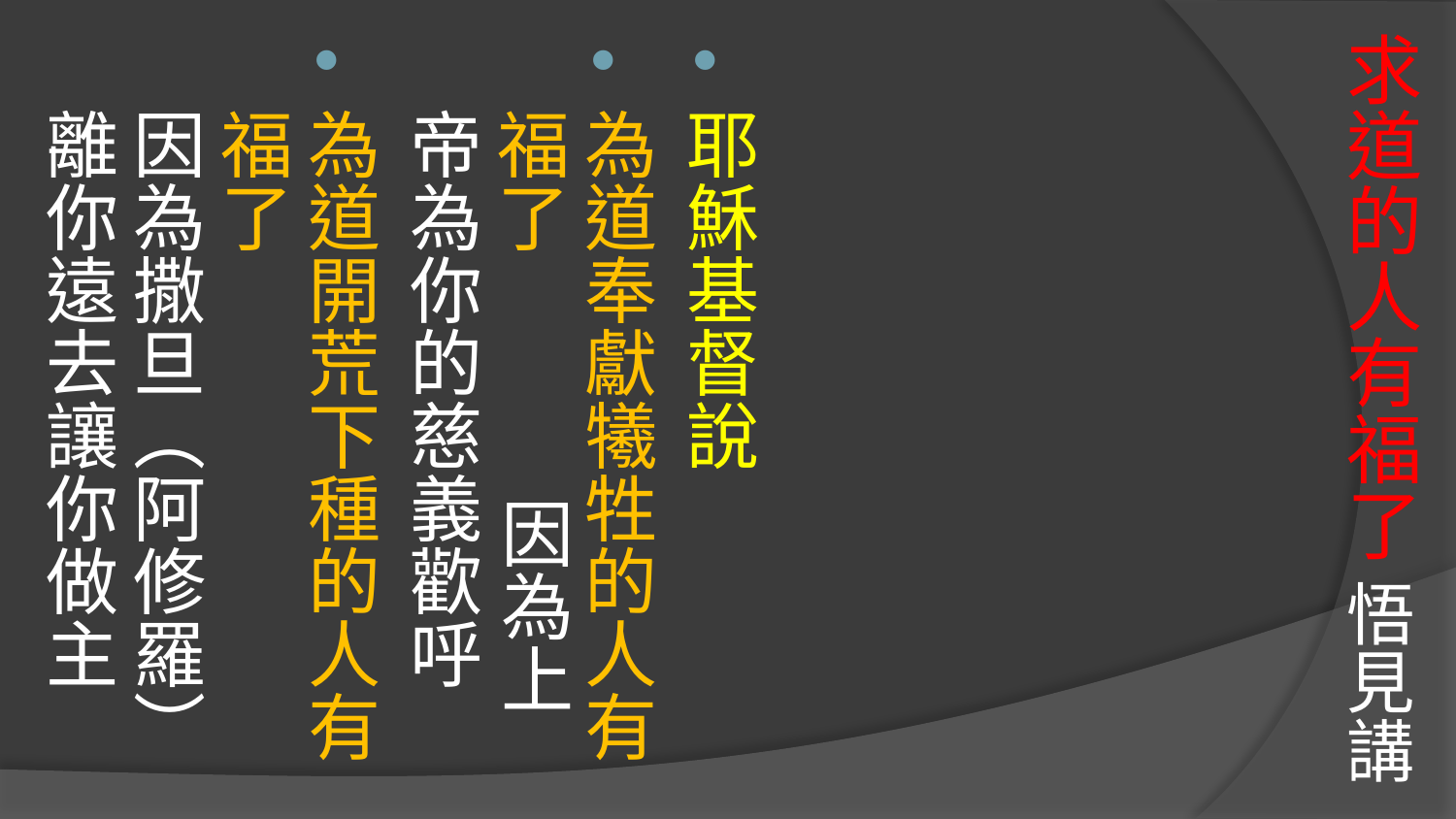

# 求道的人有福了 悟見講
耶穌基督說
為道奉獻犧牲的人有福了               因為上帝為你的慈義歡呼
為道開荒下種的人有福了                              因為撒旦（阿修羅）離你遠去讓你做主